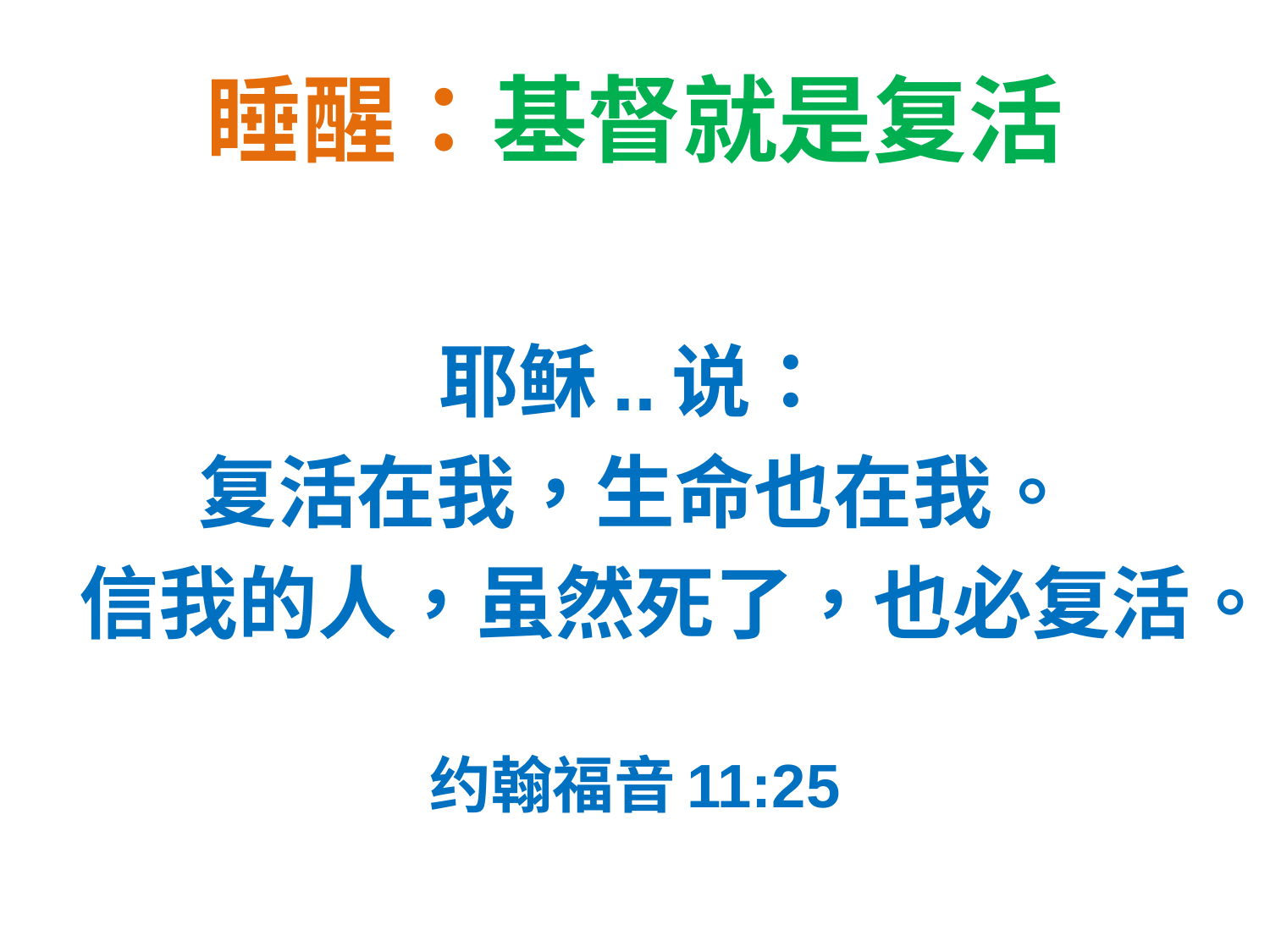

# 睡醒：基督就是复活

耶稣..说：
复活在我，生命也在我。
信我的人，虽然死了，也必复活。

约翰福音11:25